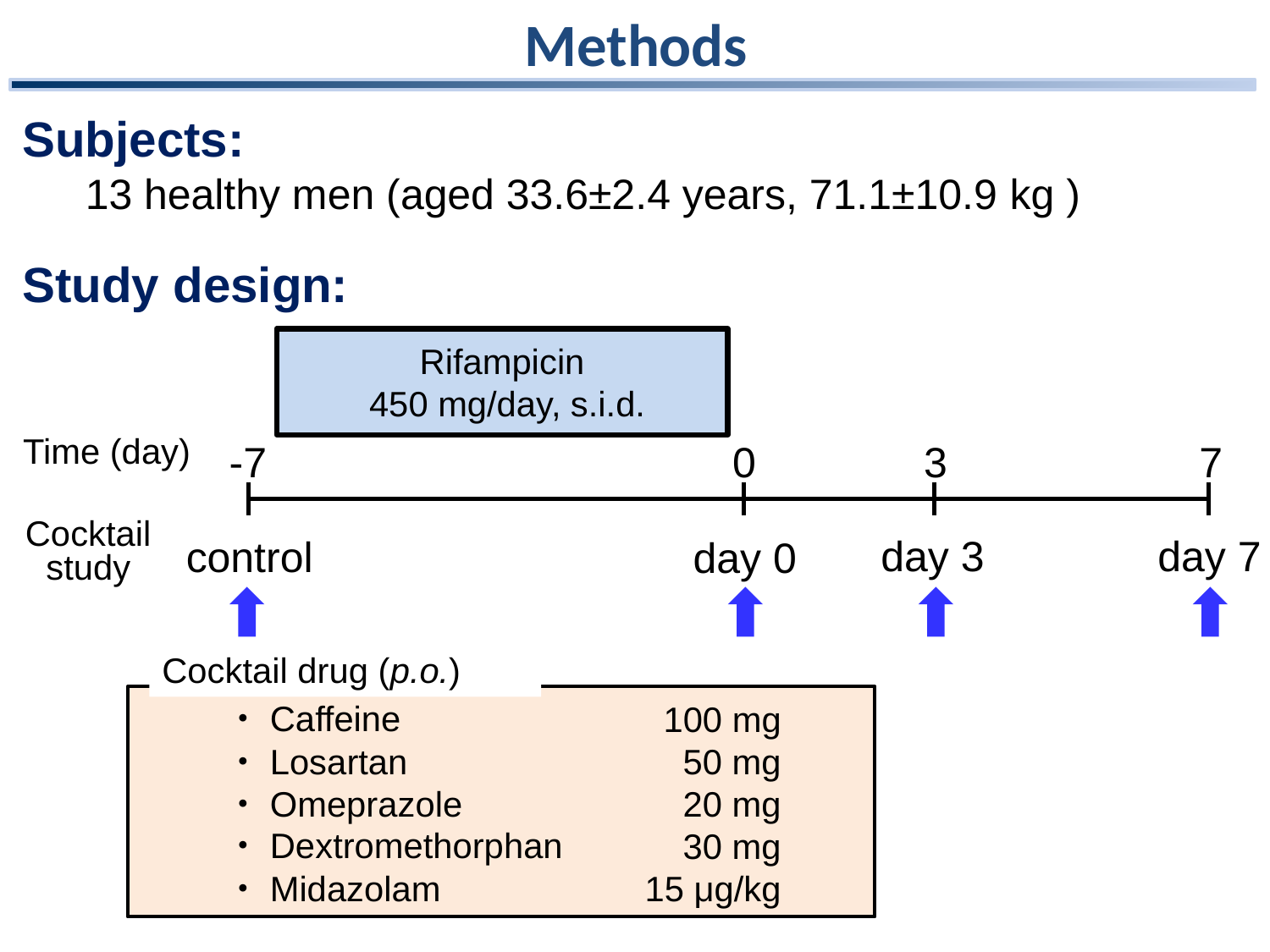

Methods

Subjects:
13 healthy men (aged 33.6±2.4 years, 71.1±10.9 kg )
Study design:
Rifampicin
 450 mg/day, s.i.d.
Time (day)
-7
0
3
7
Cocktail study
day 3
day 7
control
day 0

Cocktail drug (p.o.)

・Caffeine
・Losartan
・Omeprazole
・Dextromethorphan
・Midazolam
100 mg
50 mg
20 mg
30 mg
15 μg/kg